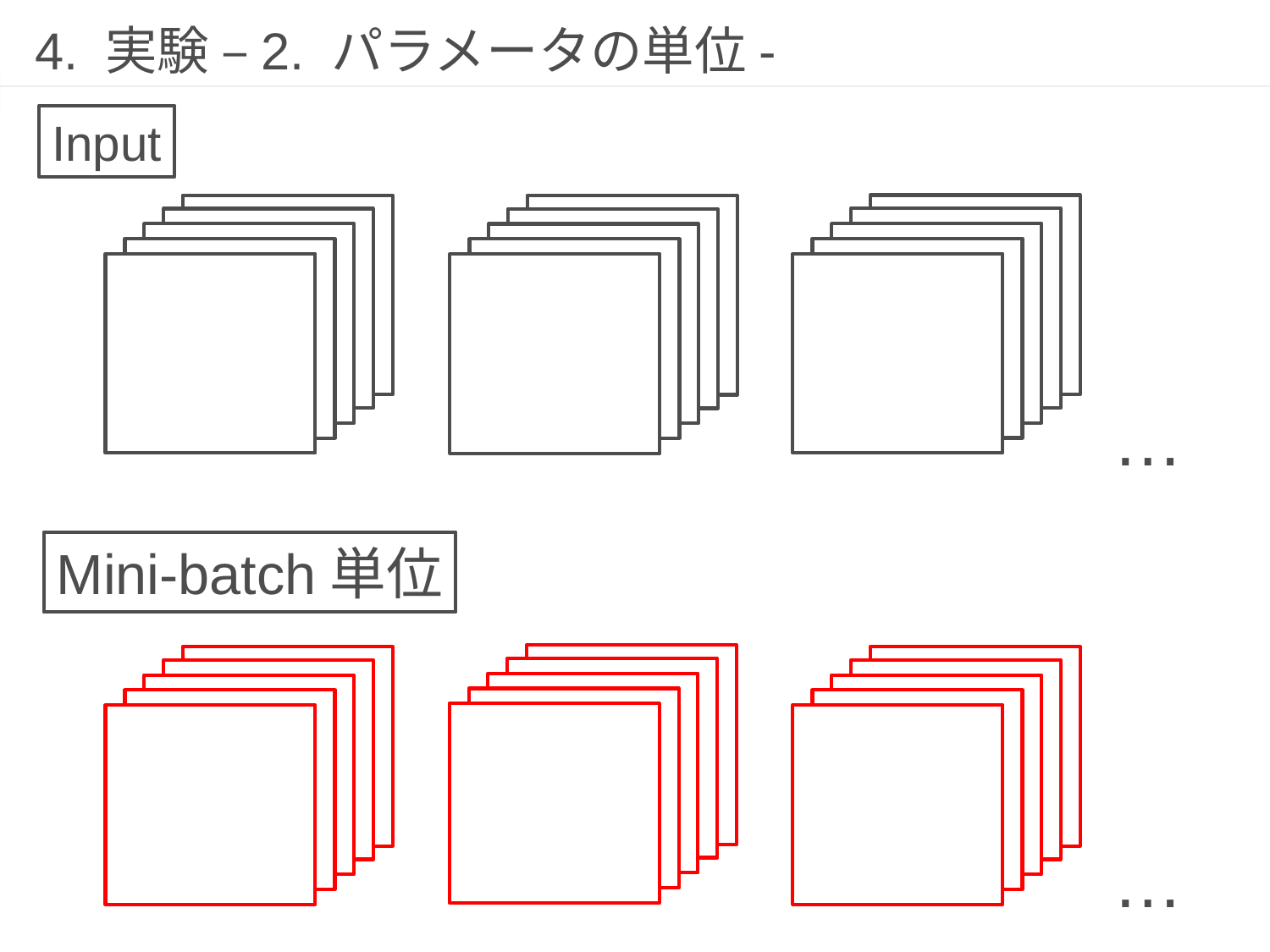

# 4. 実験 –2. パラメータの単位-
Input

…
Mini-batch単位

…